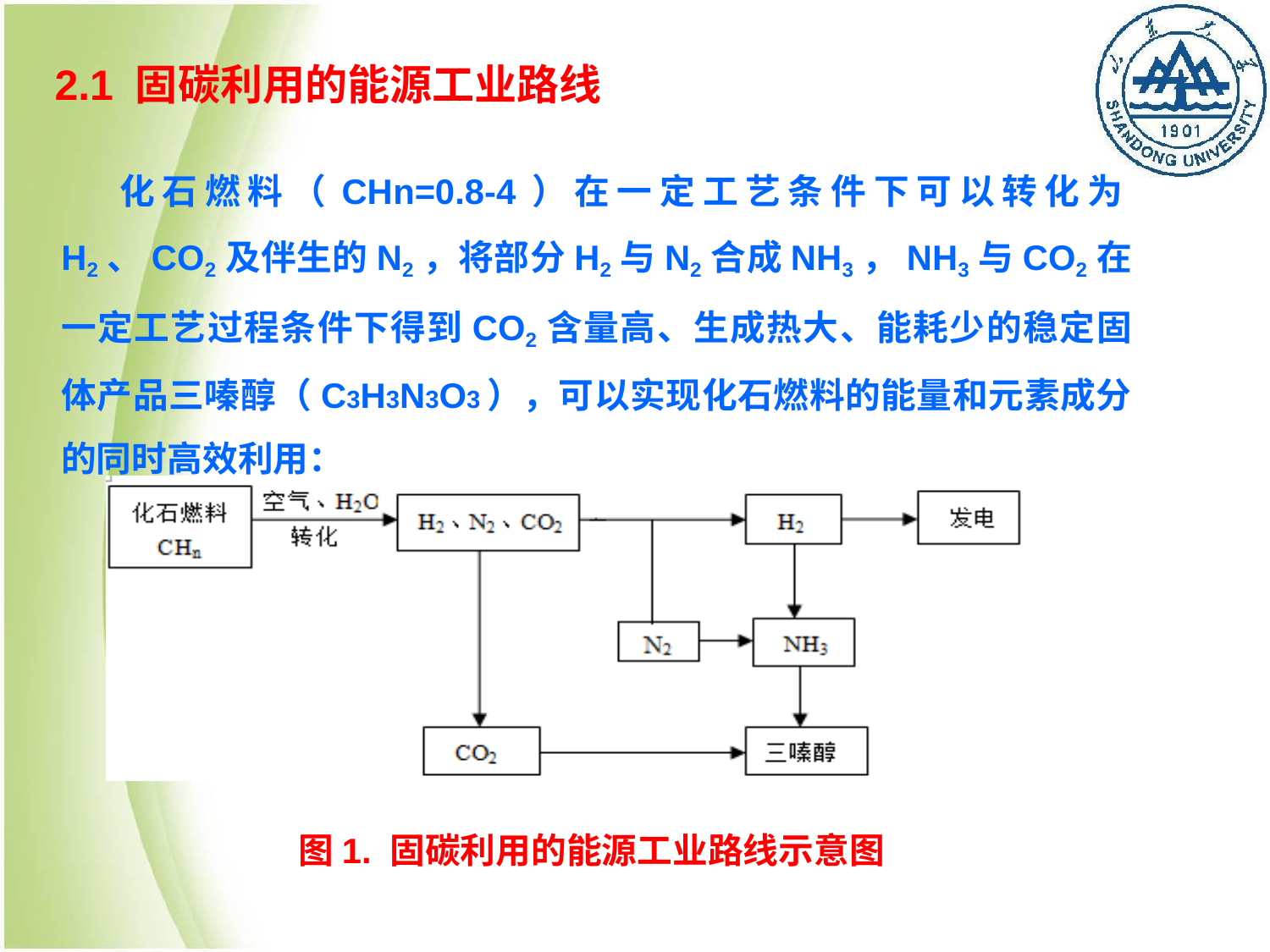

# 2.1 固碳利用的能源工业路线
化石燃料（CHn=0.8-4）在一定工艺条件下可以转化为H2、CO2及伴生的N2，将部分H2与N2合成NH3，NH3与CO2在一定工艺过程条件下得到CO2含量高、生成热大、能耗少的稳定固体产品三嗪醇（C3H3N3O3），可以实现化石燃料的能量和元素成分的同时高效利用：

图1. 固碳利用的能源工业路线示意图